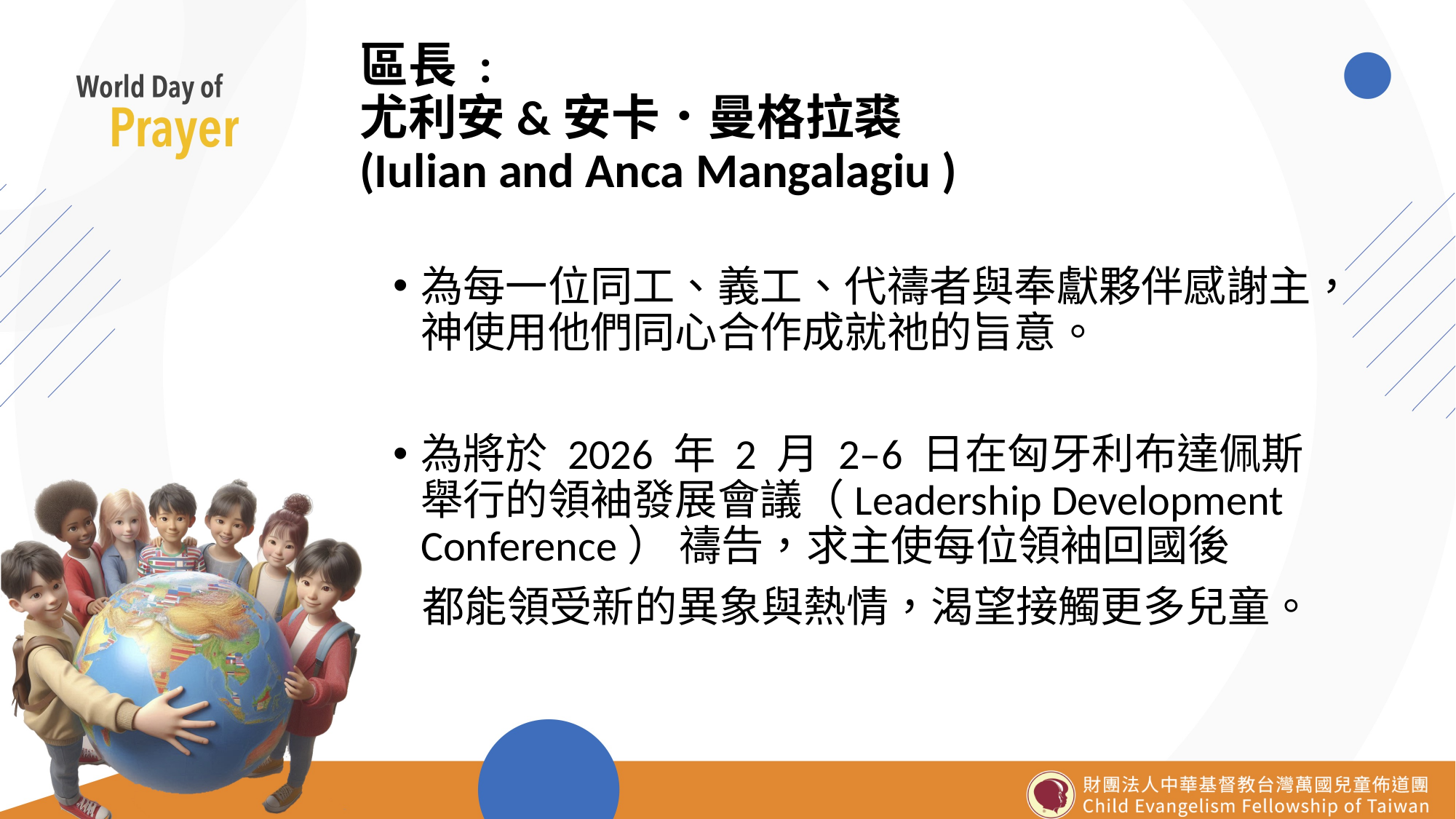

# 區長 : 尤利安&安卡．曼格拉裘 (Iulian and Anca Mangalagiu )
為每一位同工、義工、代禱者與奉獻夥伴感謝主，神使用他們同心合作成就祂的旨意。

為將於 2026 年 2 月 2–6 日在匈牙利布達佩斯舉行的領袖發展會議（Leadership Development Conference） 禱告，求主使每位領袖回國後
  都能領受新的異象與熱情，渴望接觸更多兒童。